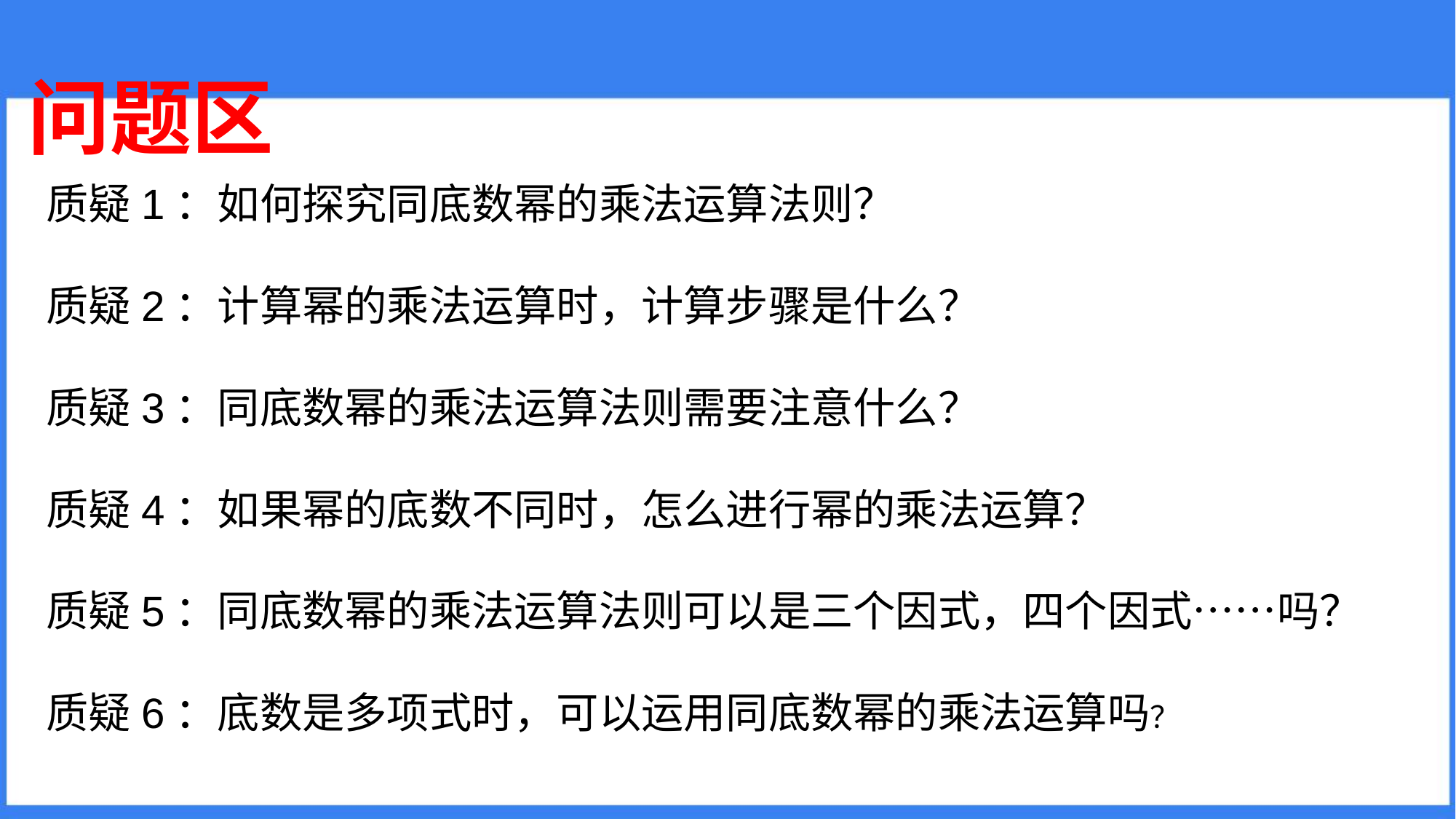

问题区
质疑1：如何探究同底数幂的乘法运算法则？

质疑2：计算幂的乘法运算时，计算步骤是什么？

质疑3：同底数幂的乘法运算法则需要注意什么？

质疑4：如果幂的底数不同时，怎么进行幂的乘法运算？

质疑5：同底数幂的乘法运算法则可以是三个因式，四个因式……吗？

质疑6：底数是多项式时，可以运用同底数幂的乘法运算吗？